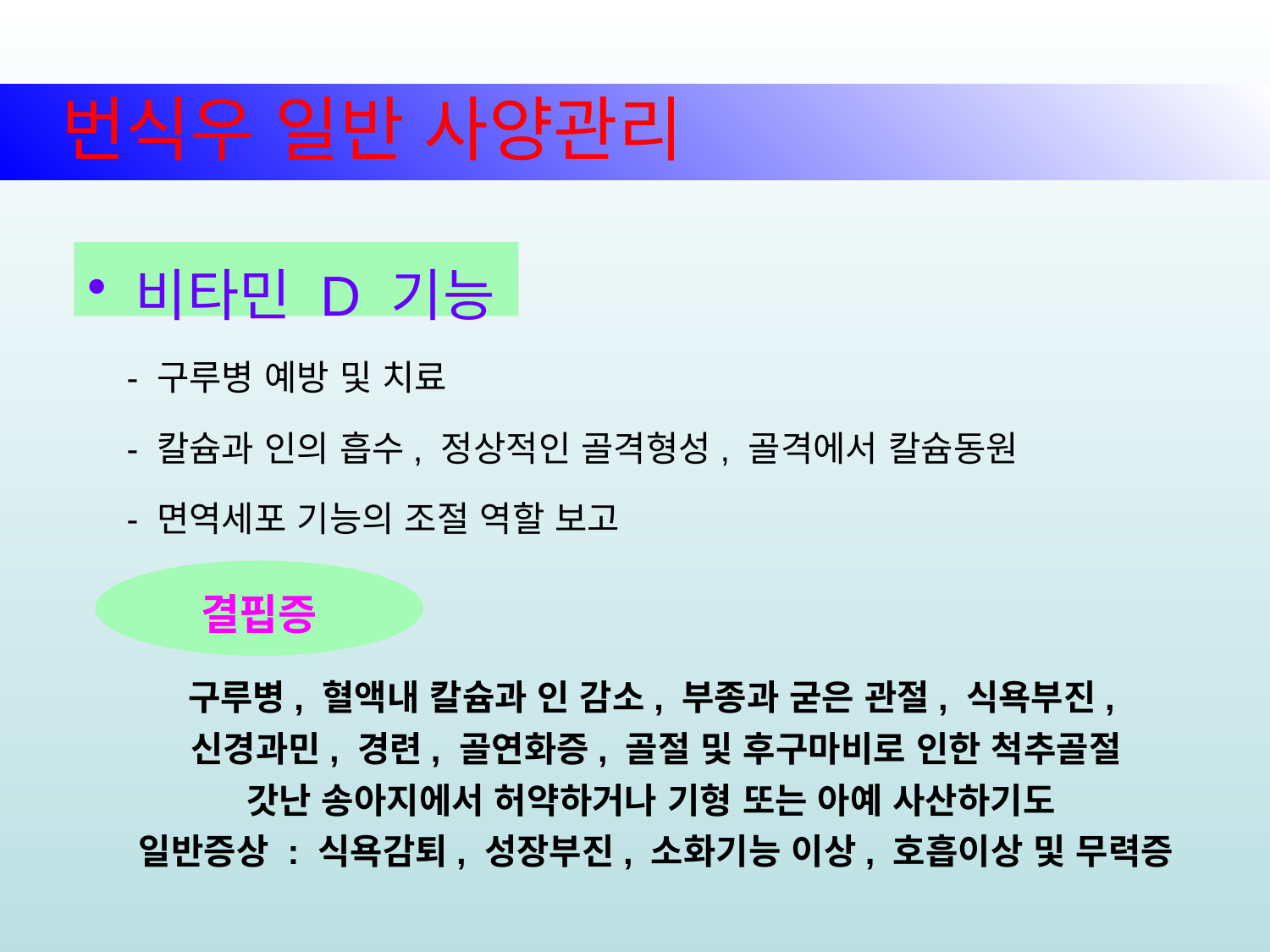

번식우 일반 사양관리
비타민 D 기능
    - 구루병 예방 및 치료
    - 칼슘과 인의 흡수, 정상적인 골격형성, 골격에서 칼슘동원
    - 면역세포 기능의 조절 역할 보고

결핍증
구루병, 혈액내 칼슘과 인 감소, 부종과 굳은 관절, 식욕부진,
신경과민, 경련, 골연화증, 골절 및 후구마비로 인한 척추골절
갓난 송아지에서 허약하거나 기형 또는 아예 사산하기도
일반증상 : 식욕감퇴, 성장부진, 소화기능 이상, 호흡이상 및 무력증